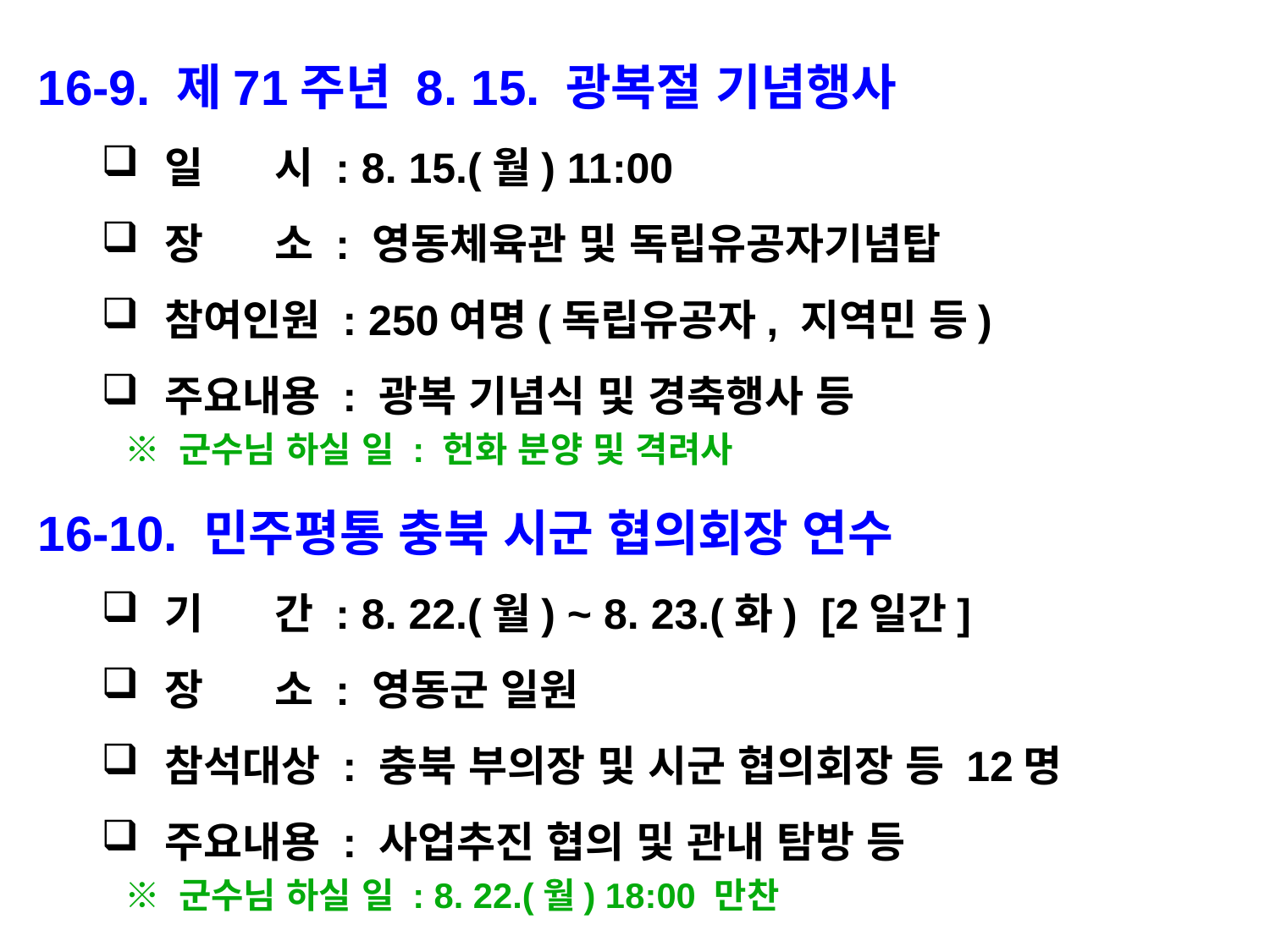

16-9. 제71주년 8. 15. 광복절 기념행사
일      시 : 8. 15.(월) 11:00
장      소 : 영동체육관 및 독립유공자기념탑
참여인원 : 250여명(독립유공자, 지역민 등)
주요내용 : 광복 기념식 및 경축행사 등
  ※ 군수님 하실 일 : 헌화 분양 및 격려사
16-10. 민주평통 충북 시군 협의회장 연수
기      간 : 8. 22.(월) ~ 8. 23.(화)  [2일간]
장      소 : 영동군 일원
참석대상 : 충북 부의장 및 시군 협의회장 등 12명
주요내용 : 사업추진 협의 및 관내 탐방 등
  ※ 군수님 하실 일 : 8. 22.(월) 18:00 만찬